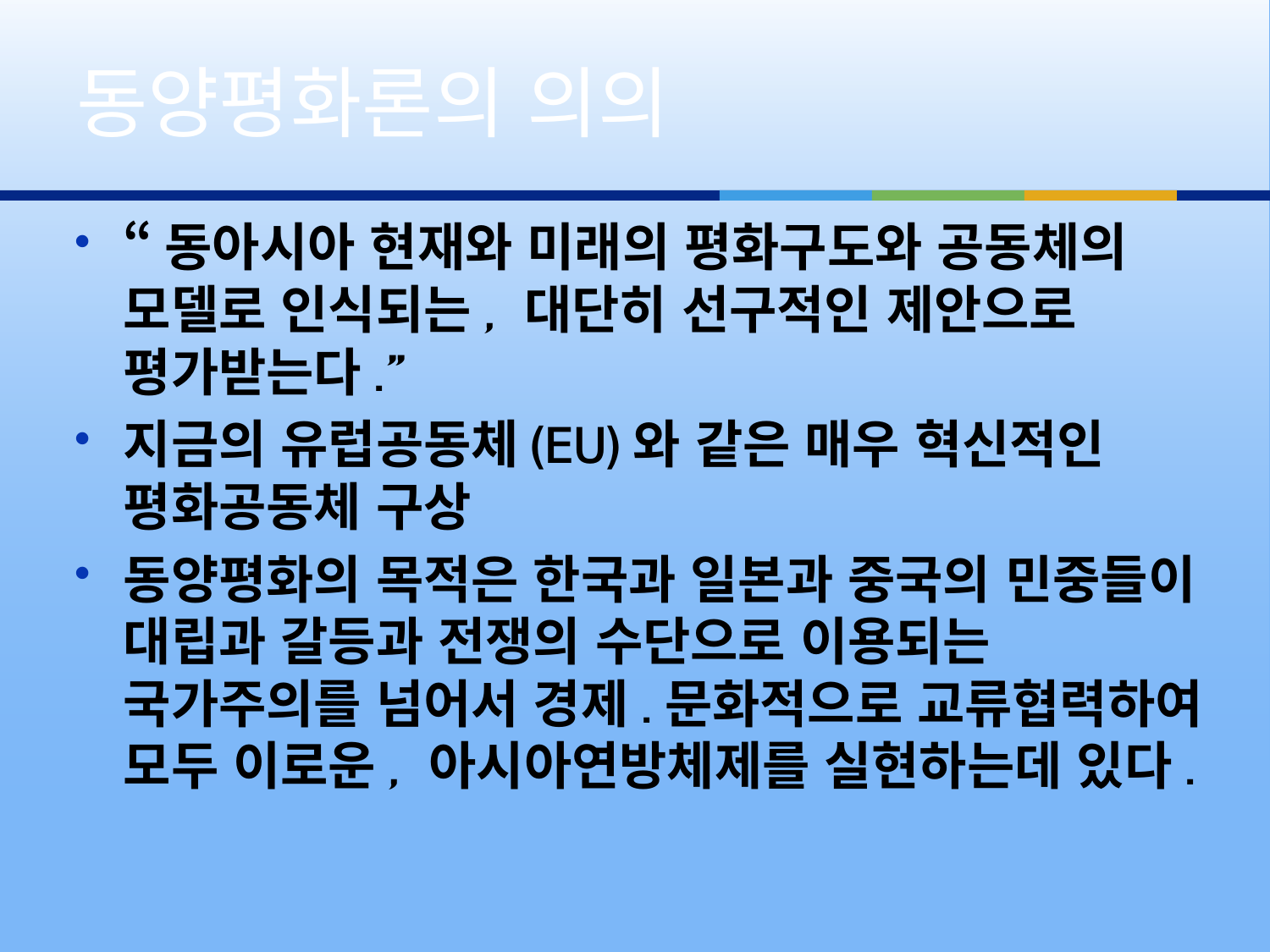

# 동양평화론의 의의
“동아시아 현재와 미래의 평화구도와 공동체의 모델로 인식되는, 대단히 선구적인 제안으로 평가받는다.”
지금의 유럽공동체(EU)와 같은 매우 혁신적인 평화공동체 구상
동양평화의 목적은 한국과 일본과 중국의 민중들이 대립과 갈등과 전쟁의 수단으로 이용되는 국가주의를 넘어서 경제.문화적으로 교류협력하여  모두 이로운, 아시아연방체제를 실현하는데 있다.